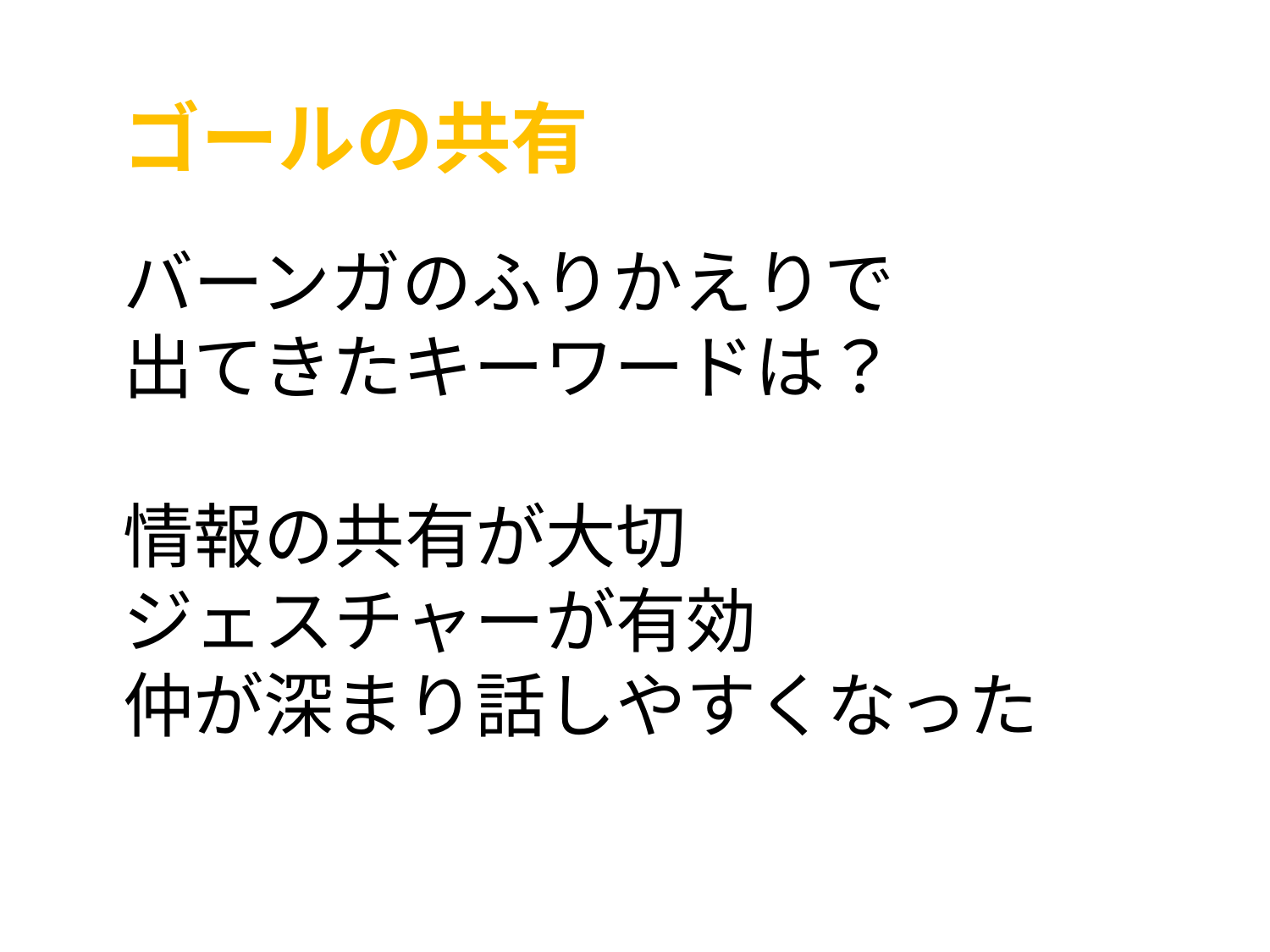

ゴールの共有
バーンガのふりかえりで
出てきたキーワードは？

情報の共有が大切
ジェスチャーが有効
仲が深まり話しやすくなった